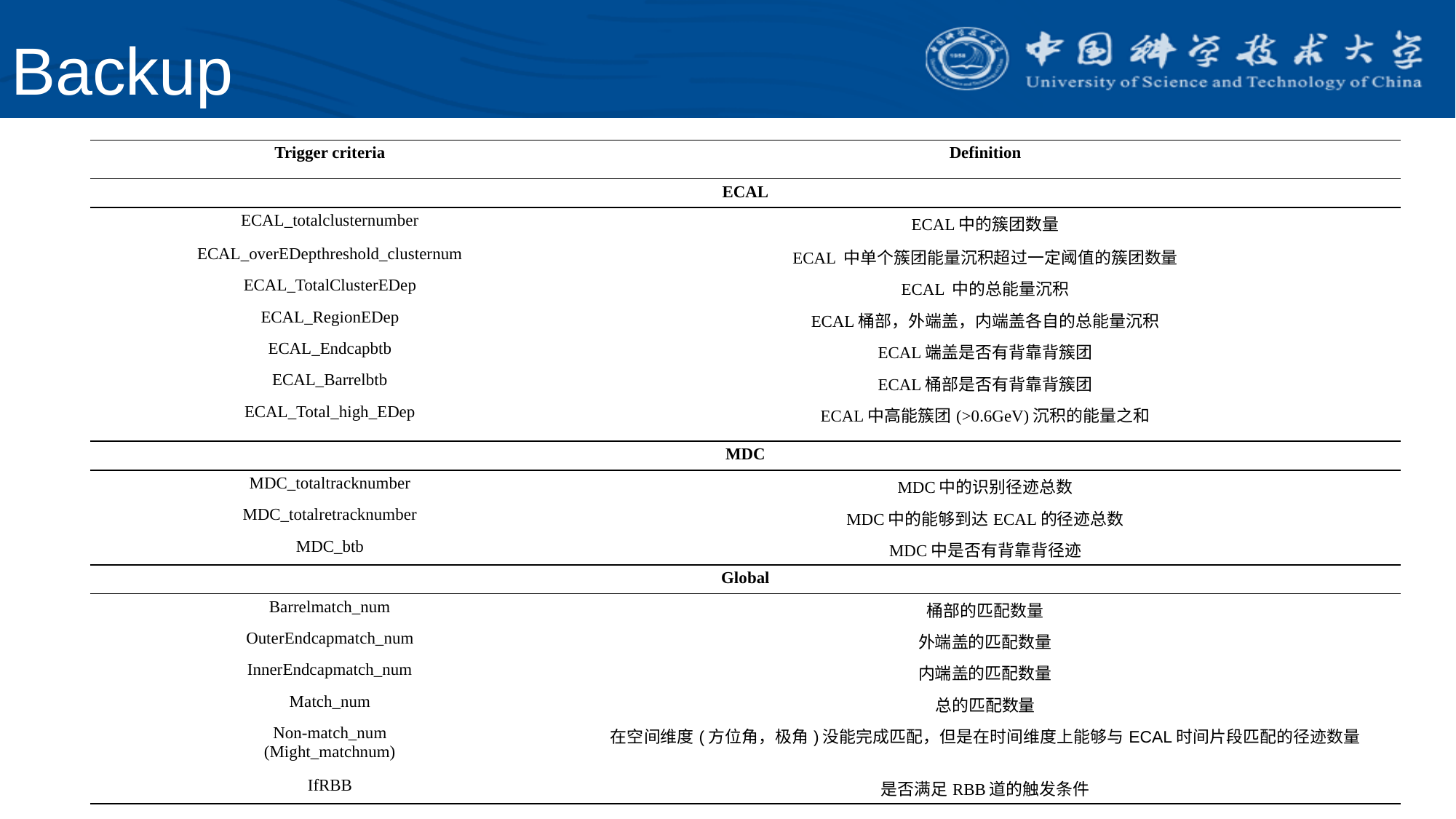

# Backup
| Trigger criteria | Definition |
| --- | --- |
| ECAL |  |
| ECAL\_totalclusternumber | ECAL中的簇团数量 |
| ECAL\_overEDepthreshold\_clusternum | ECAL 中单个簇团能量沉积超过一定阈值的簇团数量 |
| ECAL\_TotalClusterEDep | ECAL 中的总能量沉积 |
| ECAL\_RegionEDep | ECAL桶部，外端盖，内端盖各自的总能量沉积 |
| ECAL\_Endcapbtb | ECAL端盖是否有背靠背簇团 |
| ECAL\_Barrelbtb | ECAL桶部是否有背靠背簇团 |
| ECAL\_Total\_high\_EDep | ECAL中高能簇团(>0.6GeV)沉积的能量之和 |
| MDC |  |
| MDC\_totaltracknumber | MDC中的识别径迹总数 |
| MDC\_totalretracknumber | MDC中的能够到达ECAL的径迹总数 |
| MDC\_btb | MDC中是否有背靠背径迹 |
| Global |  |
| Barrelmatch\_num | 桶部的匹配数量 |
| OuterEndcapmatch\_num | 外端盖的匹配数量 |
| InnerEndcapmatch\_num | 内端盖的匹配数量 |
| Match\_num | 总的匹配数量 |
| Non-match\_num (Might\_matchnum) | 在空间维度(方位角，极角)没能完成匹配，但是在时间维度上能够与ECAL时间片段匹配的径迹数量 |
| IfRBB | 是否满足RBB道的触发条件 |